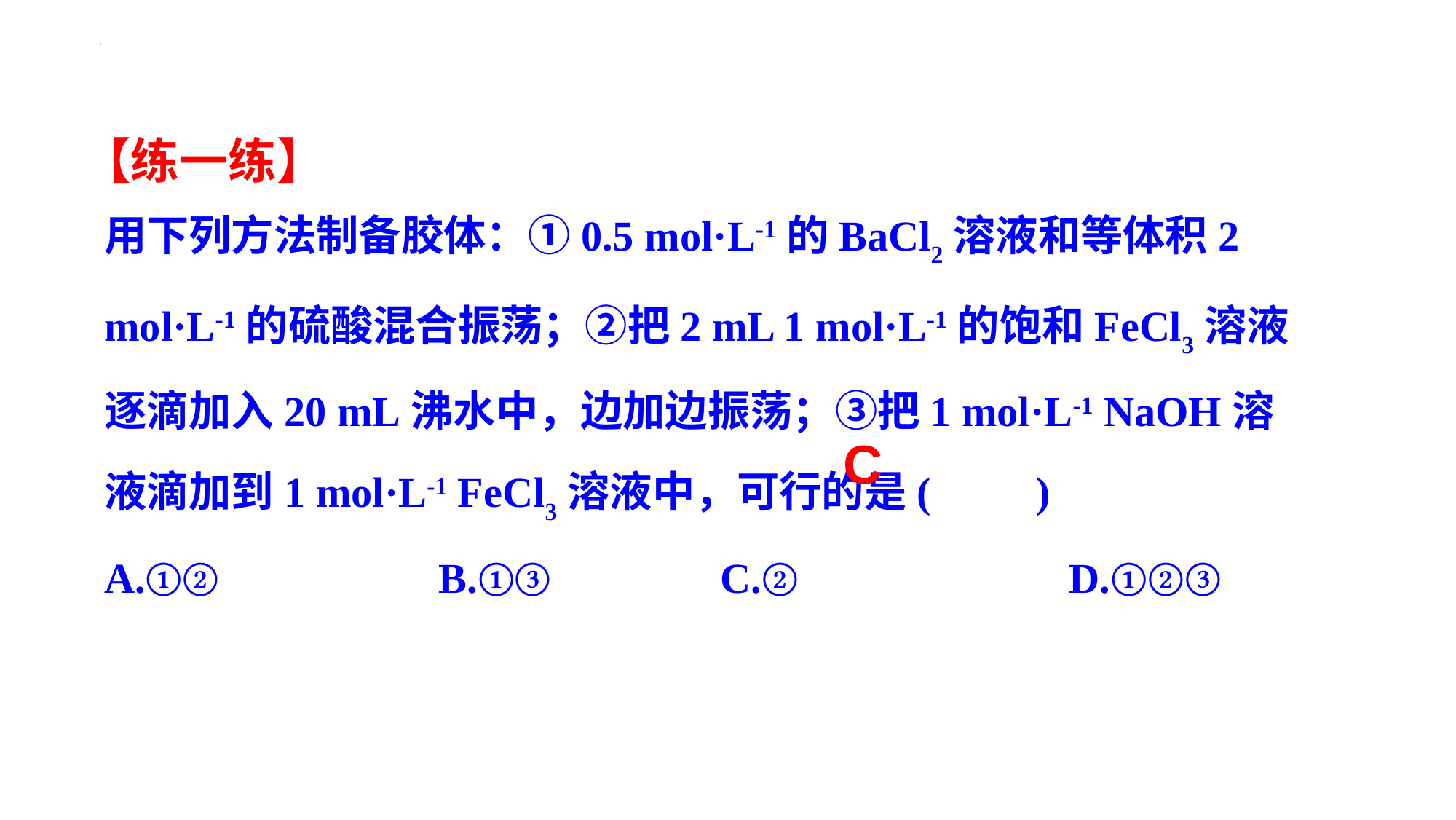

【练一练】
用下列方法制备胶体：①0.5 mol·L-1的BaCl2溶液和等体积2 mol·L-1的硫酸混合振荡；②把2 mL 1 mol·L-1的饱和FeCl3溶液逐滴加入20 mL沸水中，边加边振荡；③把1 mol·L-1 NaOH溶液滴加到1 mol·L-1 FeCl3溶液中，可行的是(　　)
A.①②     	           B.①③                C.②  	                   D.①②③
C